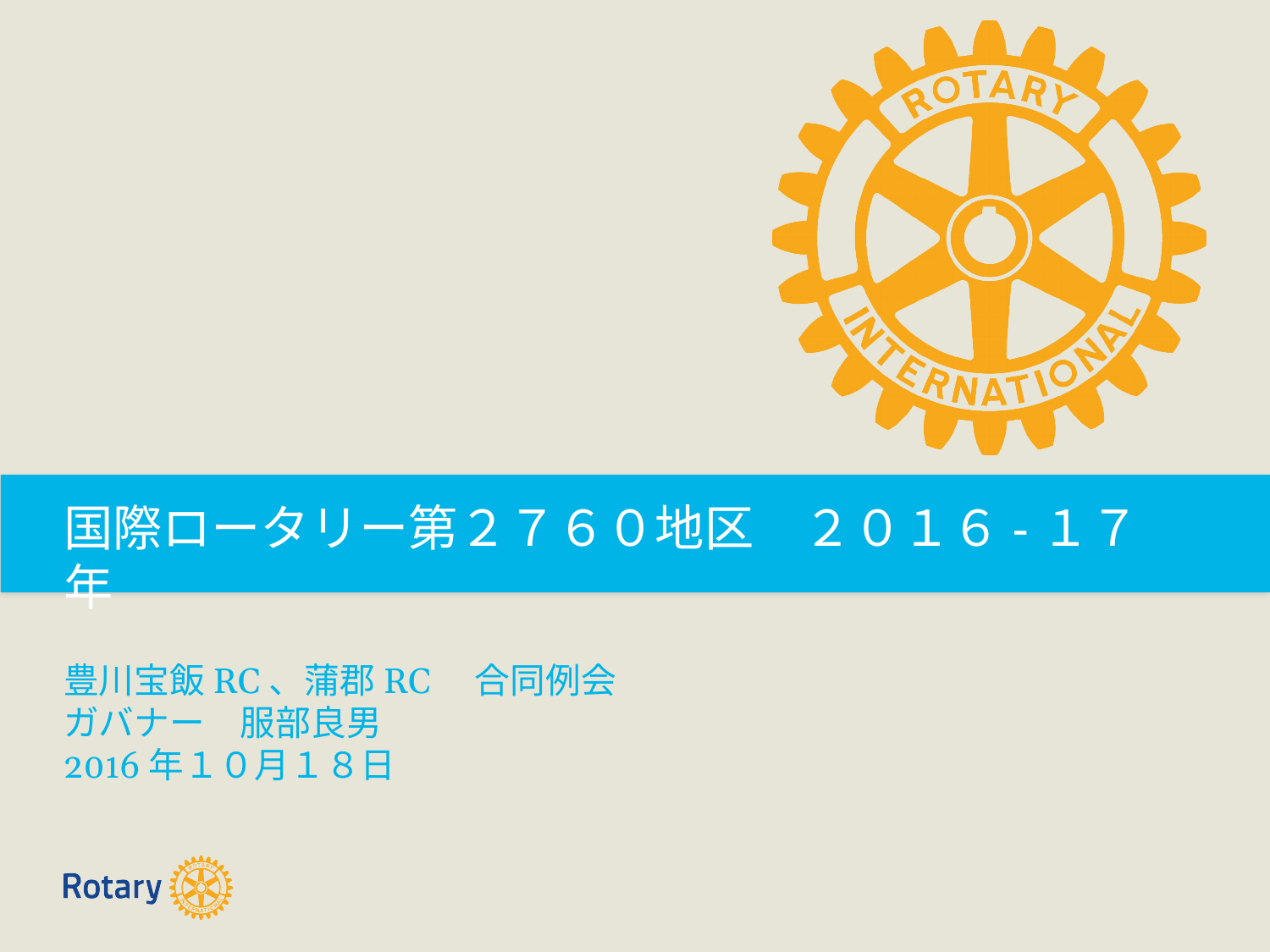

国際ロータリー第２７６０地区　２０１６-１７年
豊川宝飯RC、蒲郡RC　合同例会
ガバナー　服部良男
2016年１０月１８日